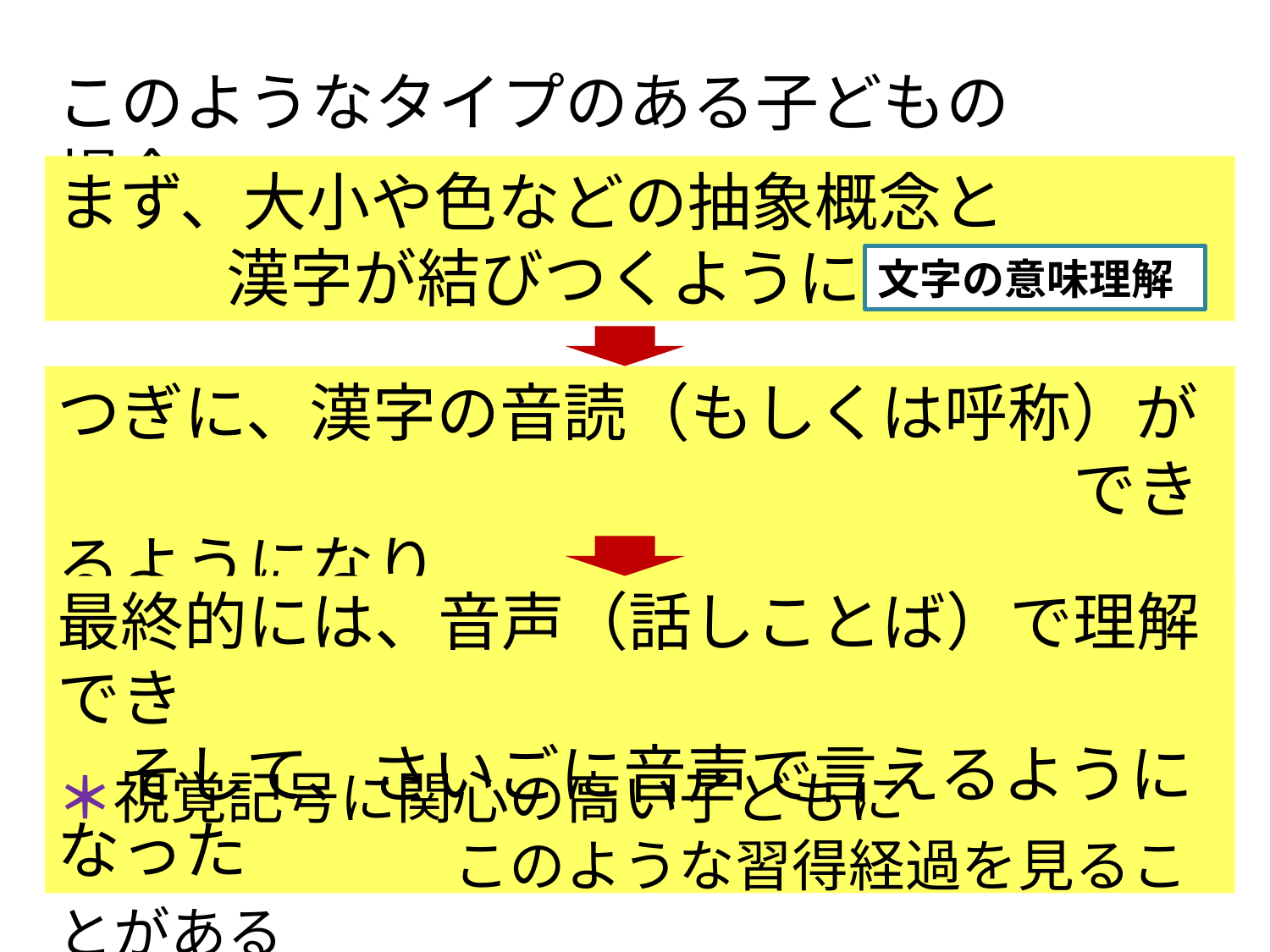

このようなタイプのある子どもの場合、
まず、大小や色などの抽象概念と
　　　漢字が結びつくようになり
文字の意味理解

つぎに、漢字の音読（もしくは呼称）が
　　　　　　　　　　　　　　　　できるようになり

最終的には、音声（話しことば）で理解でき
　そして、さいごに音声で言えるようになった
＊視覚記号に関心の高い子どもに
　　　　　　　このような習得経過を見ることがある